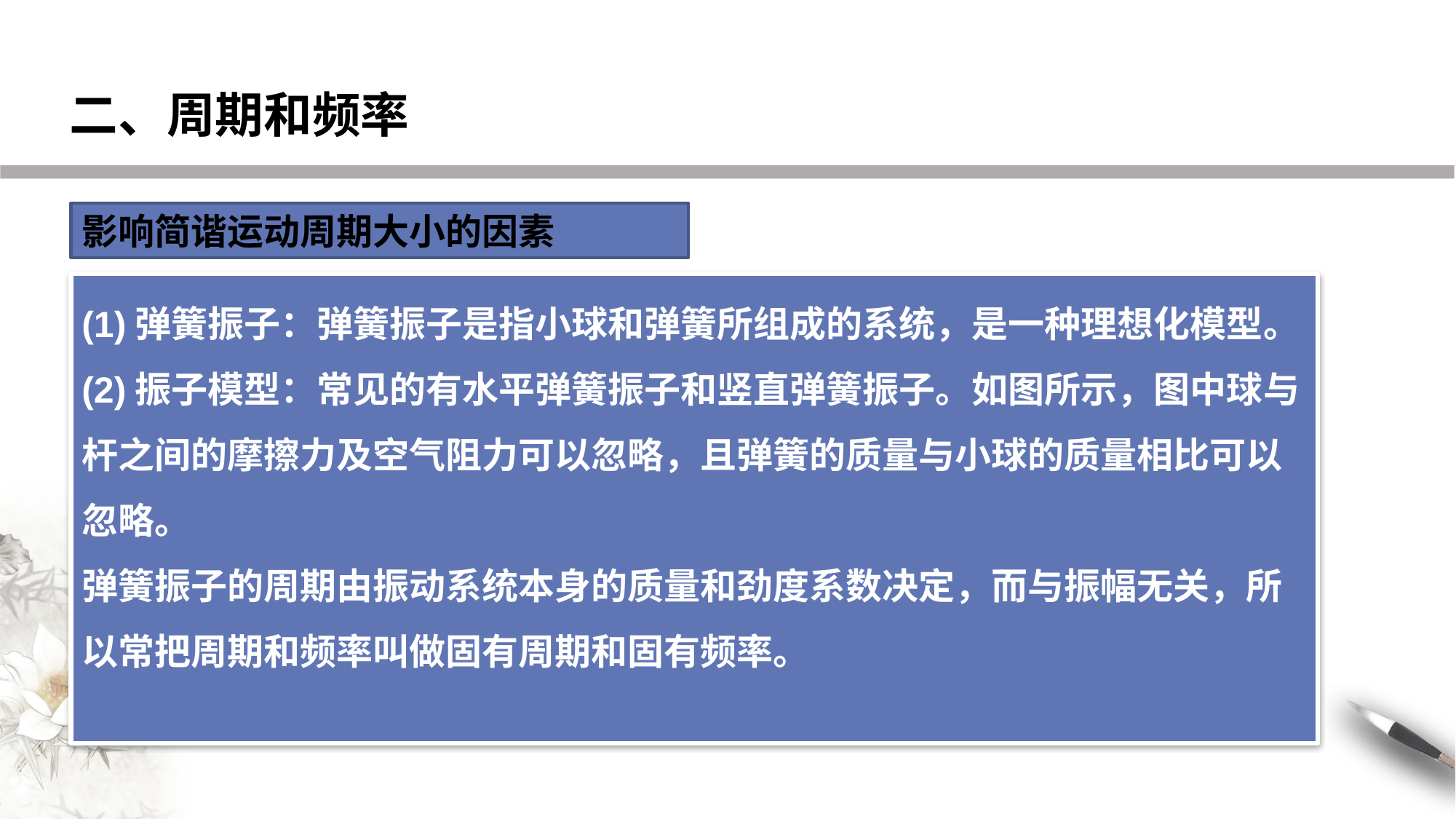

二、周期和频率

影响简谐运动周期大小的因素
(1)弹簧振子：弹簧振子是指小球和弹簧所组成的系统，是一种理想化模型。
(2)振子模型：常见的有水平弹簧振子和竖直弹簧振子。如图所示，图中球与杆之间的摩擦力及空气阻力可以忽略，且弹簧的质量与小球的质量相比可以忽略。
弹簧振子的周期由振动系统本身的质量和劲度系数决定，而与振幅无关，所以常把周期和频率叫做固有周期和固有频率。